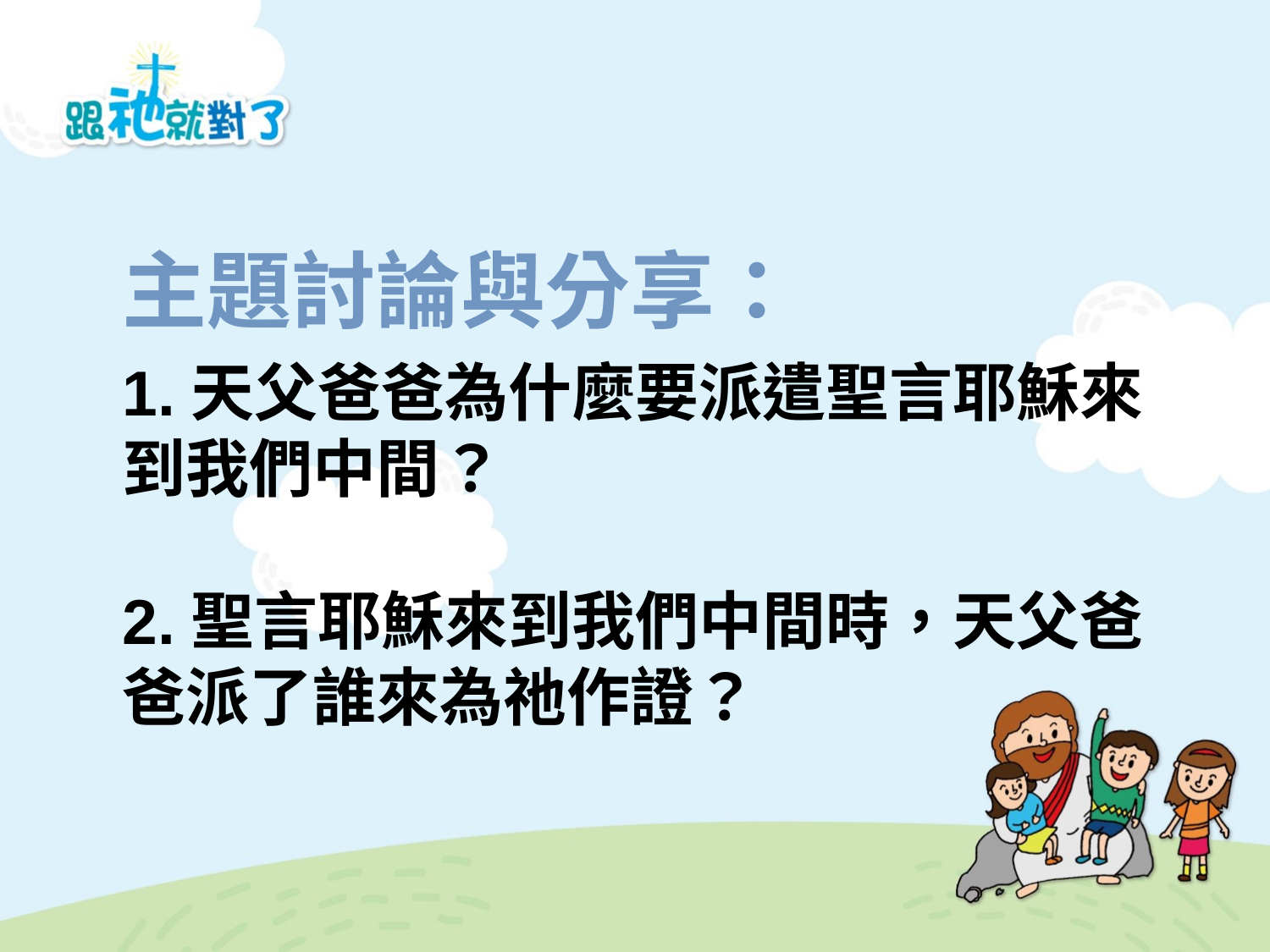

主題討論與分享：
1.天父爸爸為什麼要派遣聖言耶穌來到我們中間？

2.聖言耶穌來到我們中間時，天父爸爸派了誰來為祂作證？